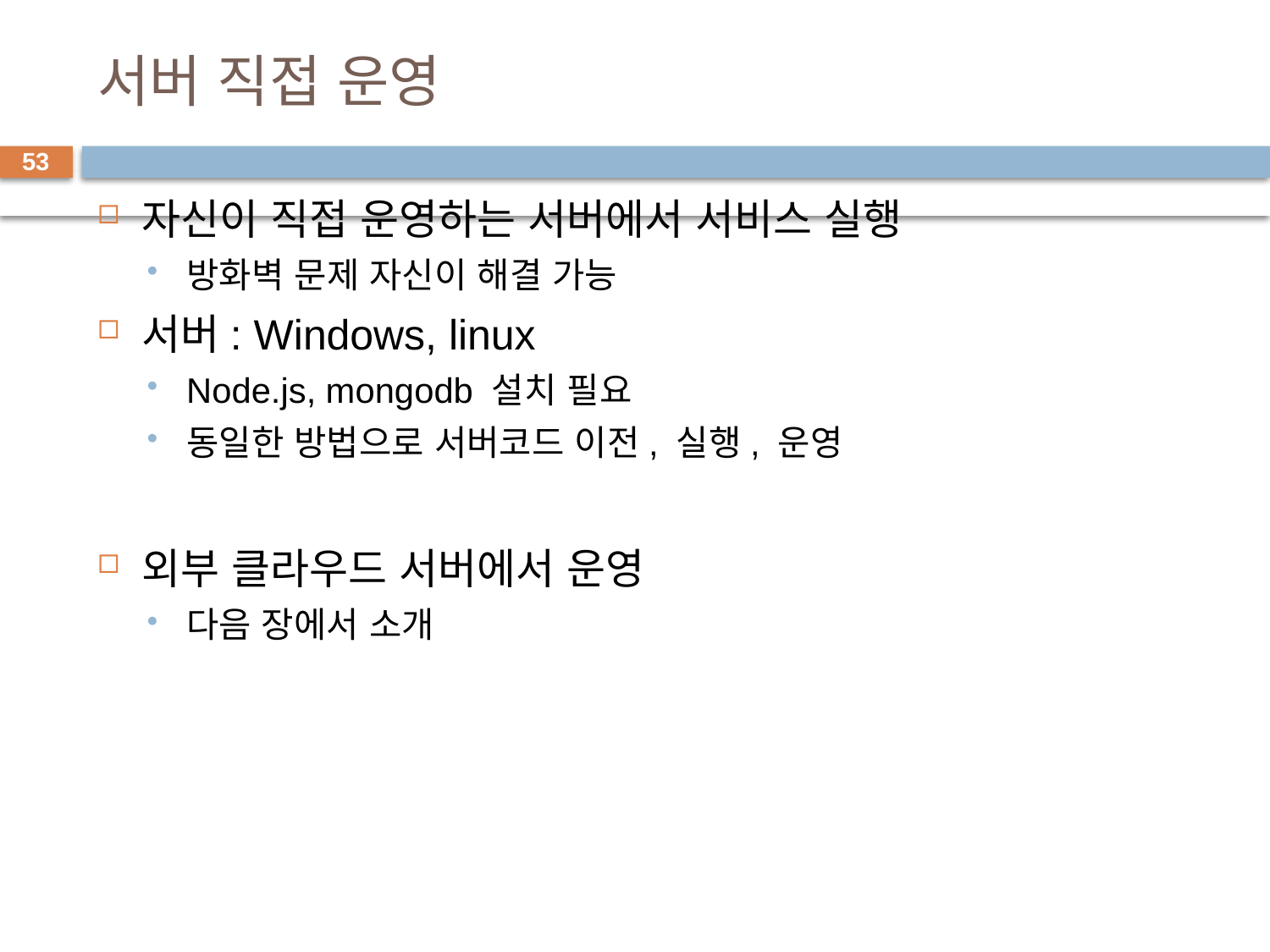

# 서버 직접 운영
53
자신이 직접 운영하는 서버에서 서비스 실행
방화벽 문제 자신이 해결 가능
서버: Windows, linux
Node.js, mongodb 설치 필요
동일한 방법으로 서버코드 이전, 실행, 운영

외부 클라우드 서버에서 운영
다음 장에서 소개